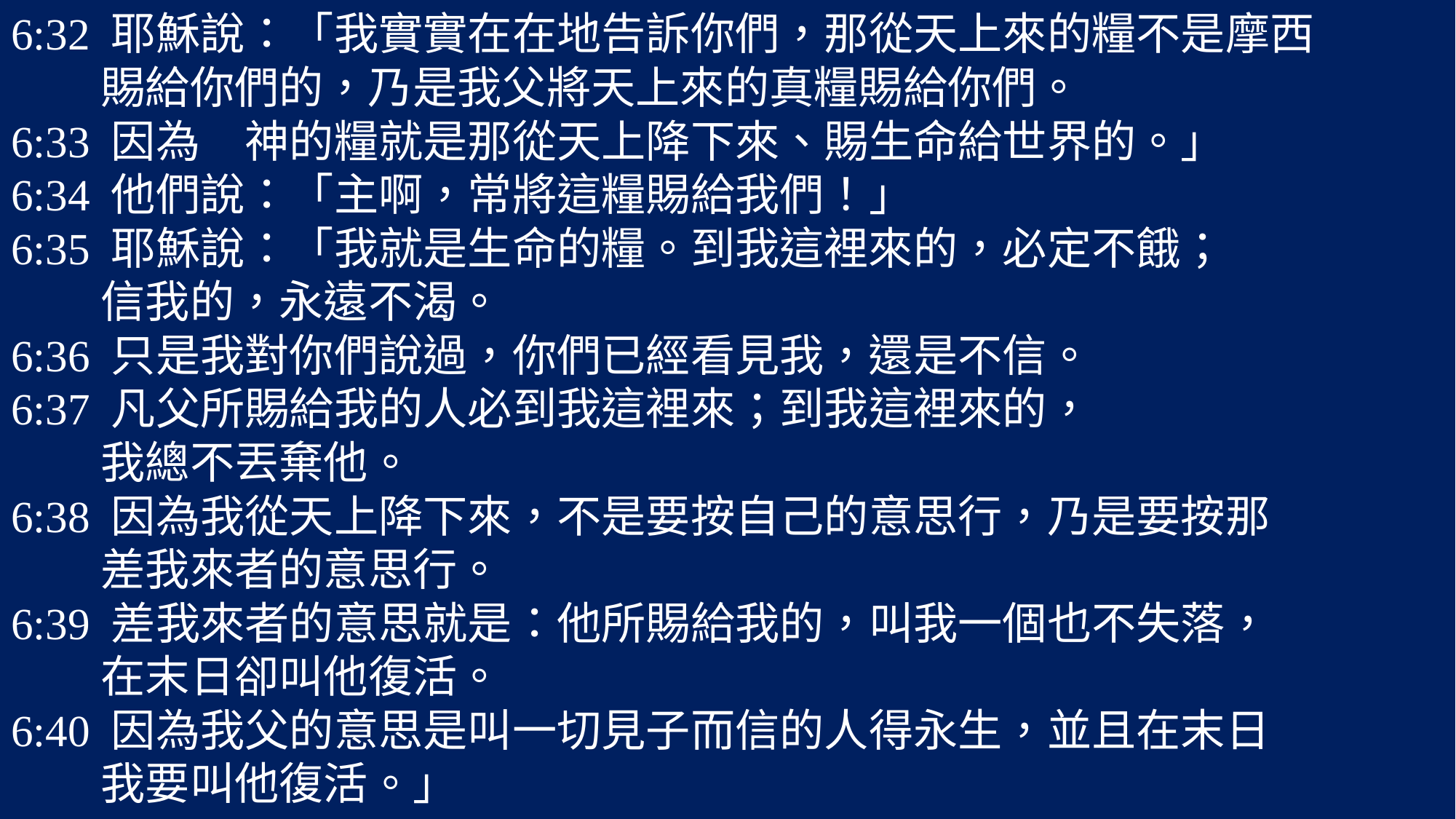

6:32 耶穌說：「我實實在在地告訴你們，那從天上來的糧不是摩西
        賜給你們的，乃是我父將天上來的真糧賜給你們。
6:33 因為　神的糧就是那從天上降下來、賜生命給世界的。」
6:34 他們說：「主啊，常將這糧賜給我們！」
6:35 耶穌說：「我就是生命的糧。到我這裡來的，必定不餓；
        信我的，永遠不渴。
6:36 只是我對你們說過，你們已經看見我，還是不信。
6:37 凡父所賜給我的人必到我這裡來；到我這裡來的，
        我總不丟棄他。
6:38 因為我從天上降下來，不是要按自己的意思行，乃是要按那
        差我來者的意思行。
6:39 差我來者的意思就是：他所賜給我的，叫我一個也不失落，
        在末日卻叫他復活。
6:40 因為我父的意思是叫一切見子而信的人得永生，並且在末日
        我要叫他復活。」